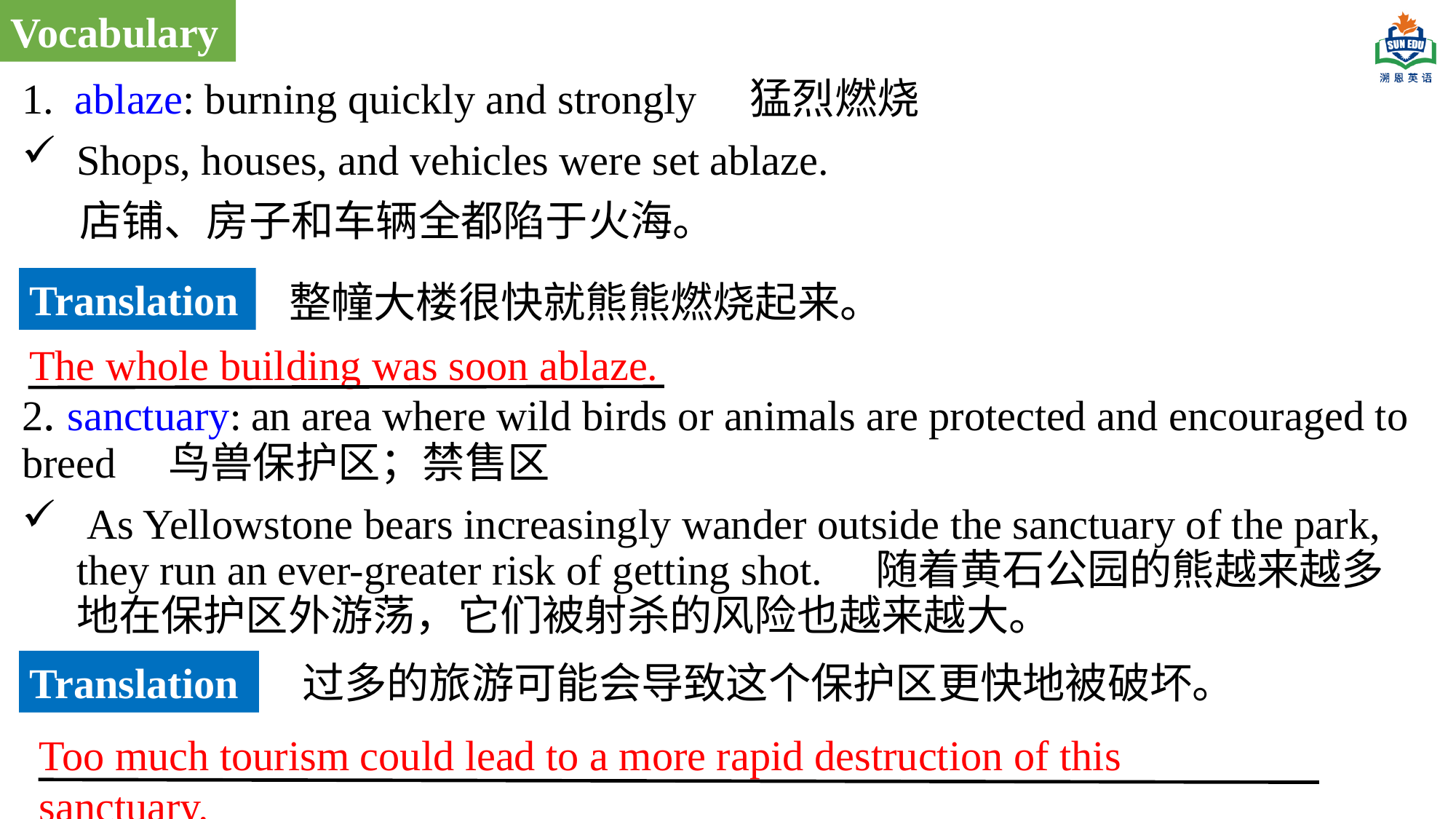

Vocabulary
1.  ablaze: burning quickly and strongly    猛烈燃烧
Shops, houses, and vehicles were set ablaze.
     店铺、房子和车辆全都陷于火海。

2. sanctuary: an area where wild birds or animals are protected and encouraged to breed    鸟兽保护区；禁售区
 As Yellowstone bears increasingly wander outside the sanctuary of the park, they run an ever-greater risk of getting shot.    随着黄石公园的熊越来越多地在保护区外游荡，它们被射杀的风险也越来越大。
Translation
整幢大楼很快就熊熊燃烧起来。
The whole building was soon ablaze.
Translation
过多的旅游可能会导致这个保护区更快地被破坏。
Too much tourism could lead to a more rapid destruction of this sanctuary.